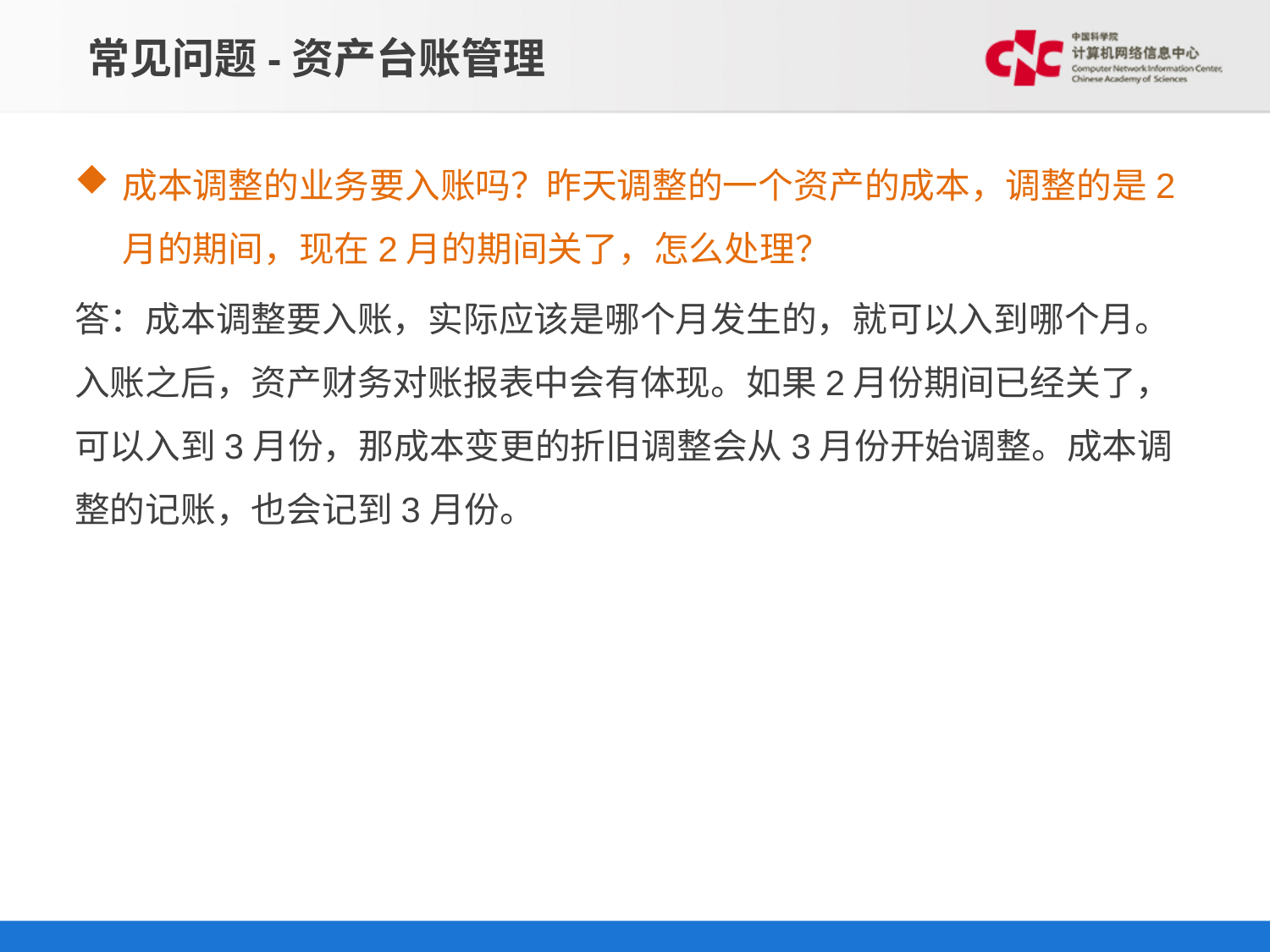

# 常见问题-资产台账管理
成本调整的业务要入账吗？昨天调整的一个资产的成本，调整的是2月的期间，现在2月的期间关了，怎么处理？
答：成本调整要入账，实际应该是哪个月发生的，就可以入到哪个月。入账之后，资产财务对账报表中会有体现。如果2月份期间已经关了，可以入到3月份，那成本变更的折旧调整会从3月份开始调整。成本调整的记账，也会记到3月份。